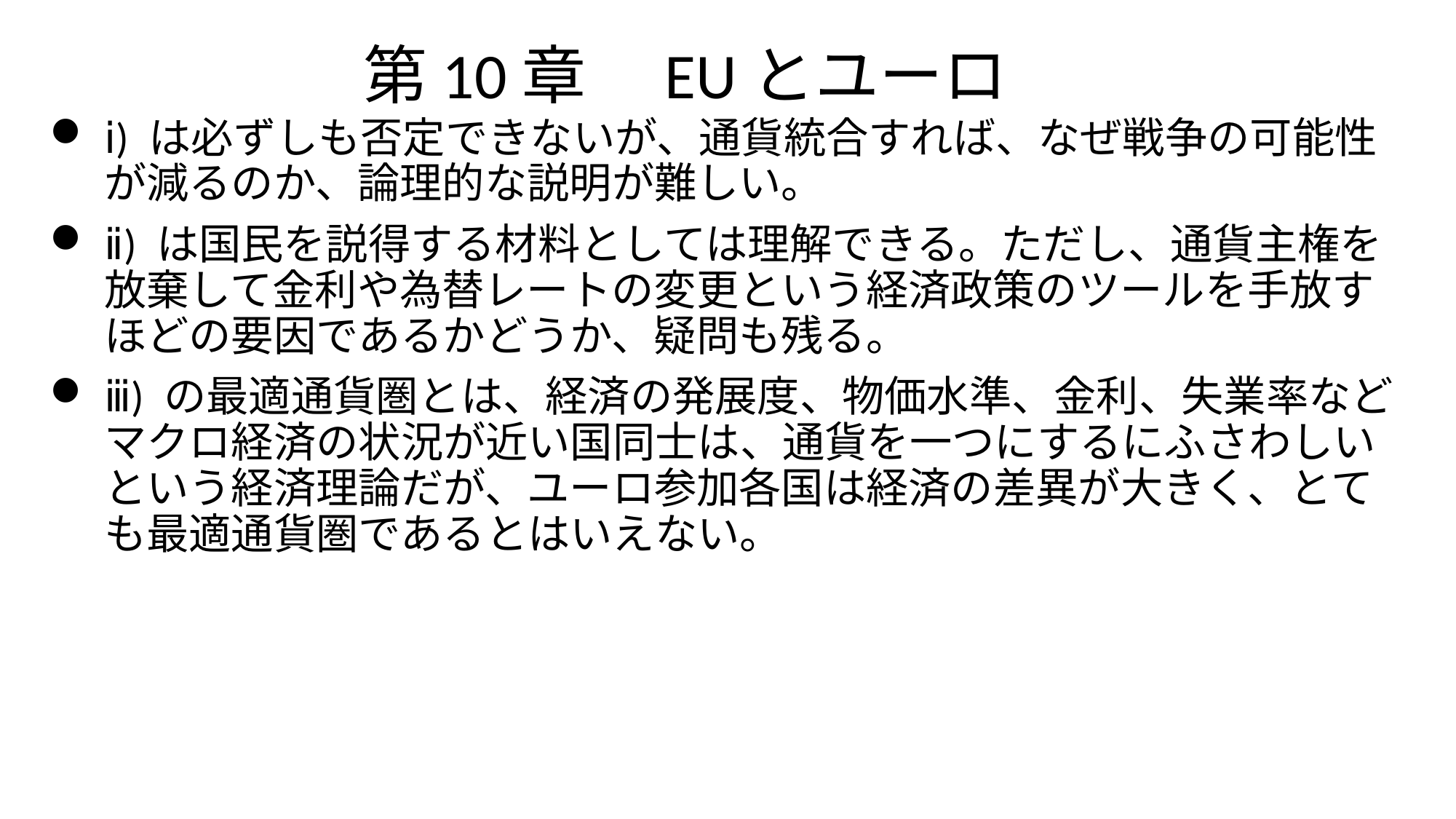

# 第10章　EUとユーロ
ⅰ) は必ずしも否定できないが、通貨統合すれば、なぜ戦争の可能性が減るのか、論理的な説明が難しい。
ⅱ) は国民を説得する材料としては理解できる。ただし、通貨主権を放棄して金利や為替レートの変更という経済政策のツールを手放すほどの要因であるかどうか、疑問も残る。
ⅲ) の最適通貨圏とは、経済の発展度、物価水準、金利、失業率などマクロ経済の状況が近い国同士は、通貨を一つにするにふさわしいという経済理論だが、ユーロ参加各国は経済の差異が大きく、とても最適通貨圏であるとはいえない。